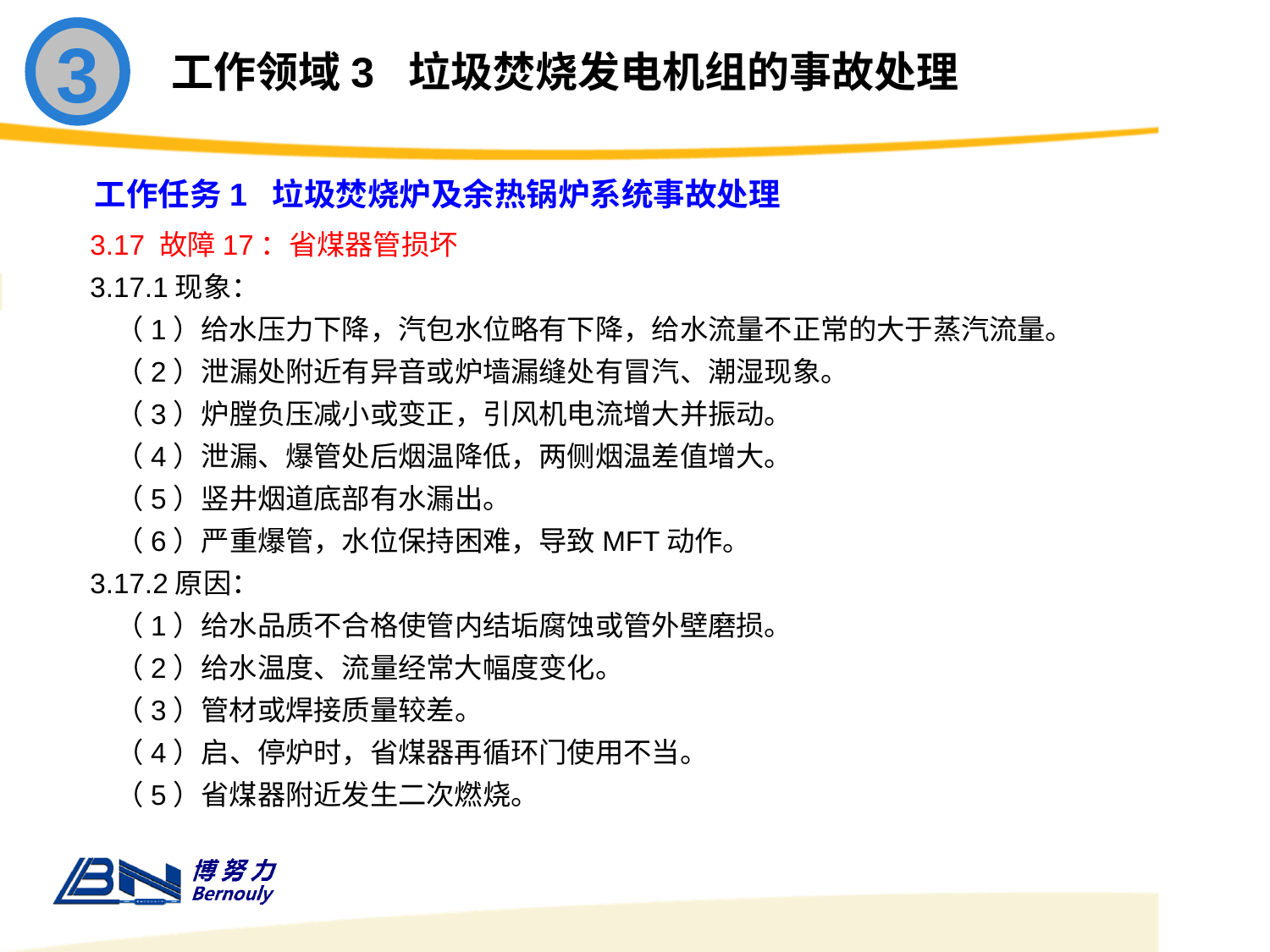

3
工作领域3  垃圾焚烧发电机组的事故处理
工作任务1  垃圾焚烧炉及余热锅炉系统事故处理
3.17 故障17：省煤器管损坏
3.17.1现象：
   （1）给水压力下降，汽包水位略有下降，给水流量不正常的大于蒸汽流量。
   （2）泄漏处附近有异音或炉墙漏缝处有冒汽、潮湿现象。
   （3）炉膛负压减小或变正，引风机电流增大并振动。
   （4）泄漏、爆管处后烟温降低，两侧烟温差值增大。
   （5）竖井烟道底部有水漏出。
   （6）严重爆管，水位保持困难，导致MFT动作。
3.17.2原因：
   （1）给水品质不合格使管内结垢腐蚀或管外壁磨损。
   （2）给水温度、流量经常大幅度变化。
   （3）管材或焊接质量较差。
   （4）启、停炉时，省煤器再循环门使用不当。
   （5）省煤器附近发生二次燃烧。